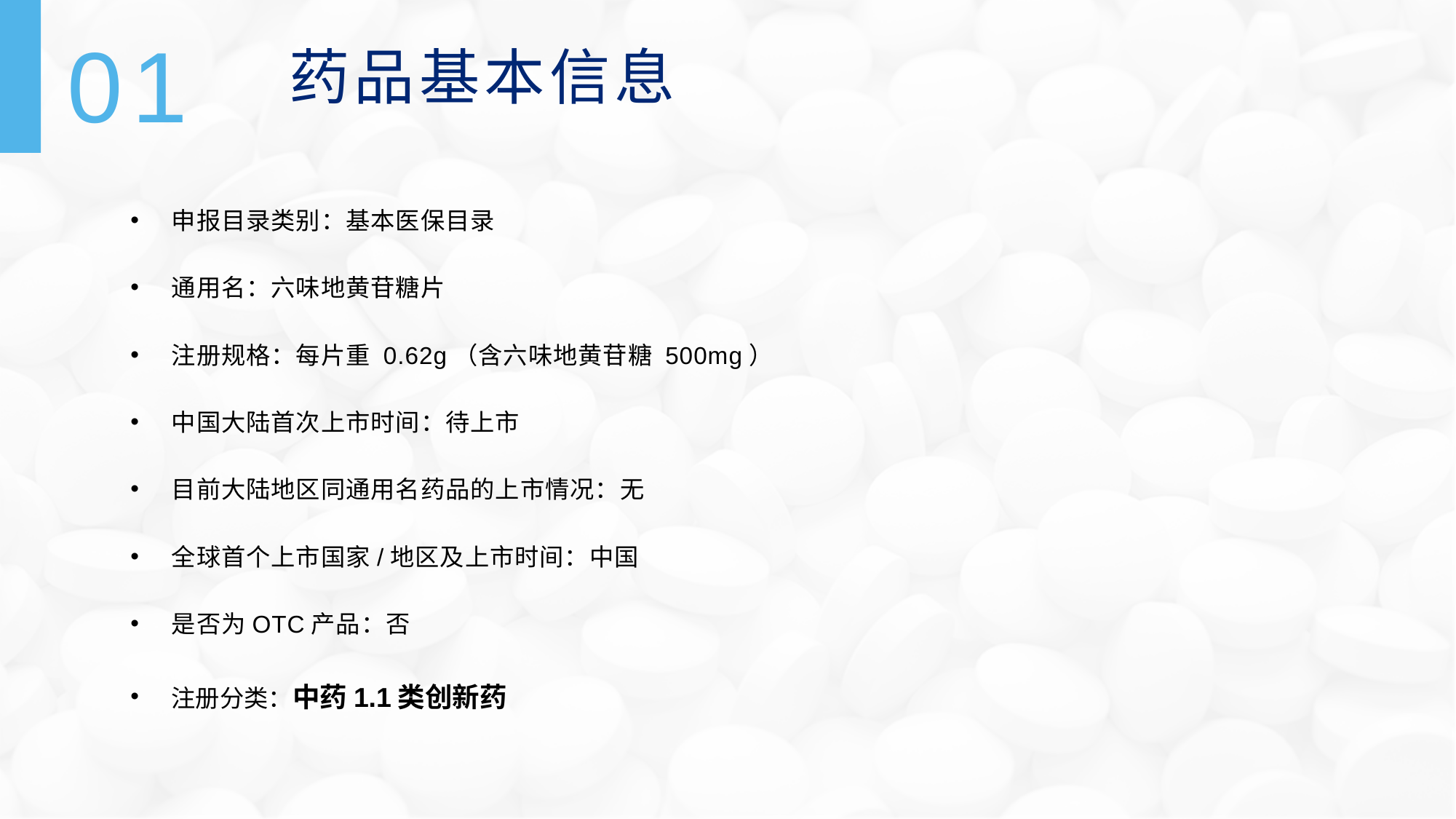

01
药品基本信息
申报目录类别：基本医保目录
通用名：六味地黄苷糖片
注册规格：每片重 0.62g（含六味地黄苷糖 500mg）
中国大陆首次上市时间：待上市
目前大陆地区同通用名药品的上市情况：无
全球首个上市国家/地区及上市时间：中国
是否为OTC产品：否
注册分类：中药1.1类创新药

3